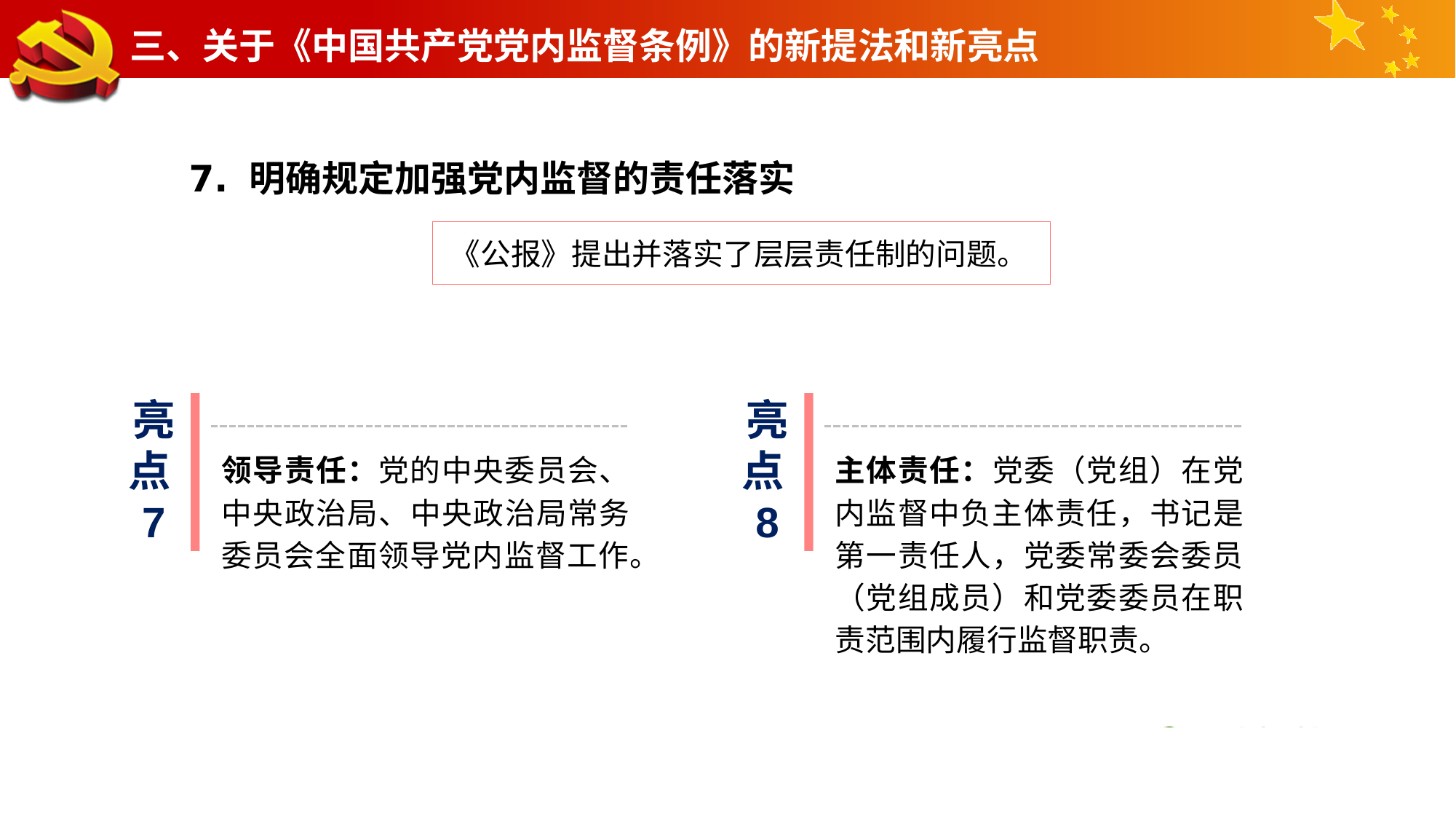

三、关于《中国共产党党内监督条例》的新提法和新亮点
7. 明确规定加强党内监督的责任落实
《公报》提出并落实了层层责任制的问题。

领导责任：党的中央委员会、中央政治局、中央政治局常务委员会全面领导党内监督工作。
主体责任：党委（党组）在党内监督中负主体责任，书记是第一责任人，党委常委会委员（党组成员）和党委委员在职责范围内履行监督职责。
亮点7
亮点8